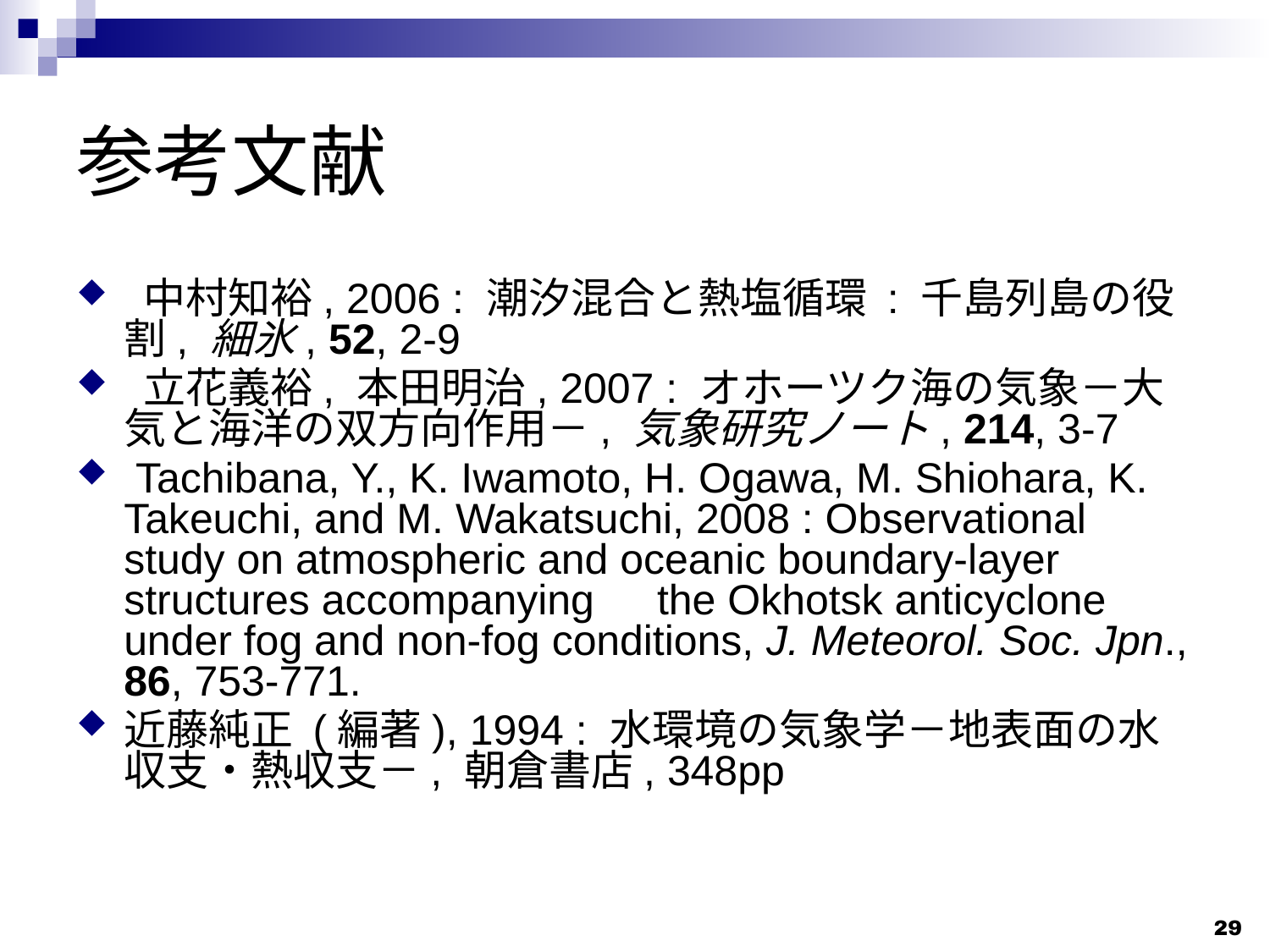

# 参考文献
 中村知裕, 2006 : 潮汐混合と熱塩循環 : 千島列島の役割, 細氷, 52, 2-9
 立花義裕, 本田明治, 2007 : オホーツク海の気象－大気と海洋の双方向作用－, 気象研究ノート, 214, 3-7
 Tachibana, Y., K. Iwamoto, H. Ogawa, M. Shiohara, K. Takeuchi, and M. Wakatsuchi, 2008 : Observational study on atmospheric and oceanic boundary-layer structures accompanying　the Okhotsk anticyclone under fog and non-fog conditions, J. Meteorol. Soc. Jpn., 86, 753-771.
近藤純正 (編著), 1994 : 水環境の気象学－地表面の水収支・熱収支－, 朝倉書店, 348pp
29